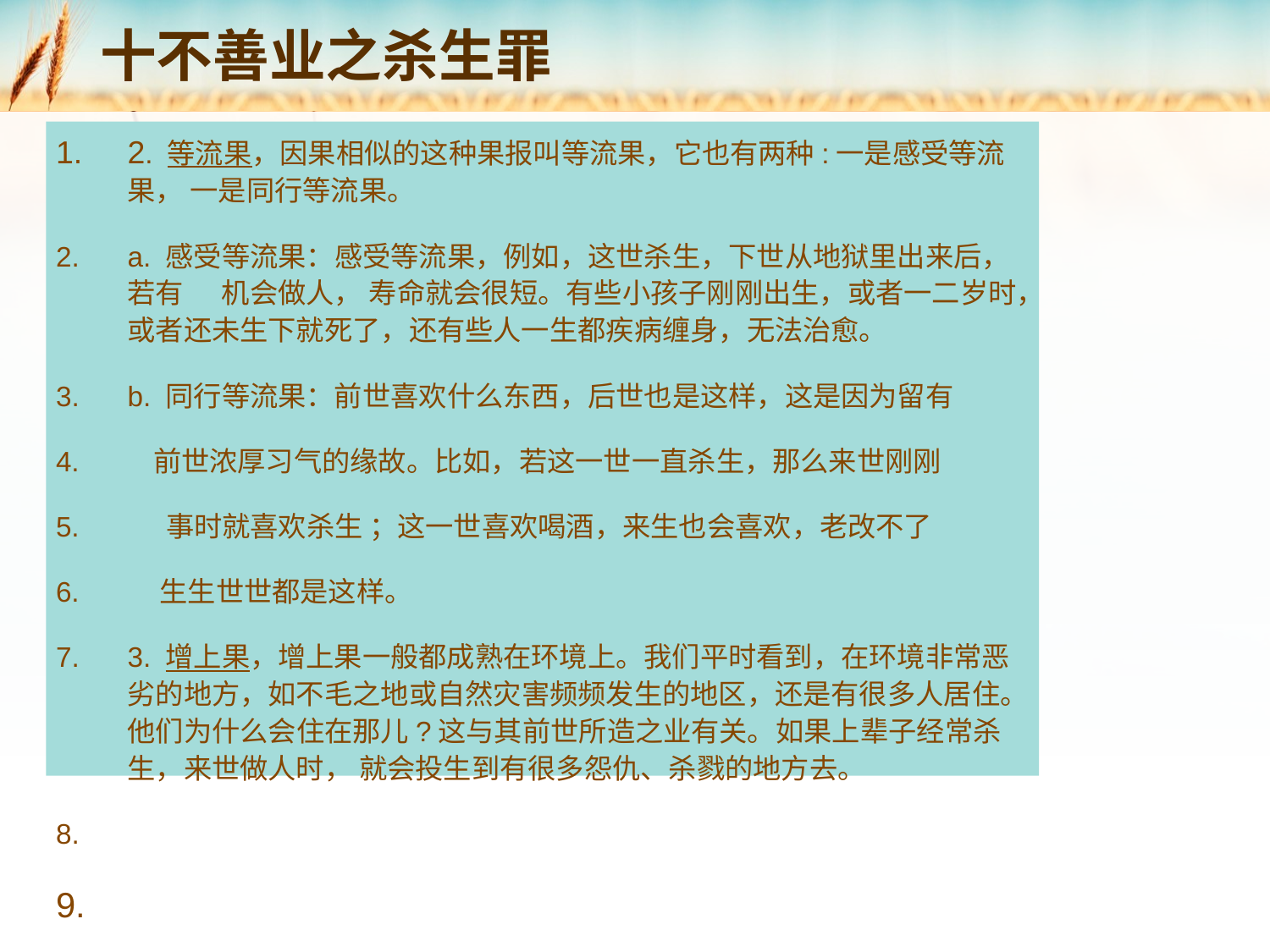

# 十不善业之杀生罪
2. 等流果，因果相似的这种果报叫等流果，它也有两种:一是感受等流果， 一是同行等流果。
a. 感受等流果：感受等流果，例如，这世杀生，下世从地狱里出来后，若有      机会做人， 寿命就会很短。有些小孩子刚刚出生，或者一二岁时，或者还未生下就死了，还有些人一生都疾病缠身，无法治愈。
b. 同行等流果：前世喜欢什么东西，后世也是这样，这是因为留有
   前世浓厚习气的缘故。比如，若这一世一直杀生，那么来世刚刚
     事时就喜欢杀生 ；这一世喜欢喝酒，来生也会喜欢，老改不了
    生生世世都是这样。
3. 增上果，增上果一般都成熟在环境上。我们平时看到，在环境非常恶劣的地方，如不毛之地或自然灾害频频发生的地区，还是有很多人居住。他们为什么会住在那儿?这与其前世所造之业有关。如果上辈子经常杀生，来世做人时， 就会投生到有很多怨仇、杀戮的地方去。